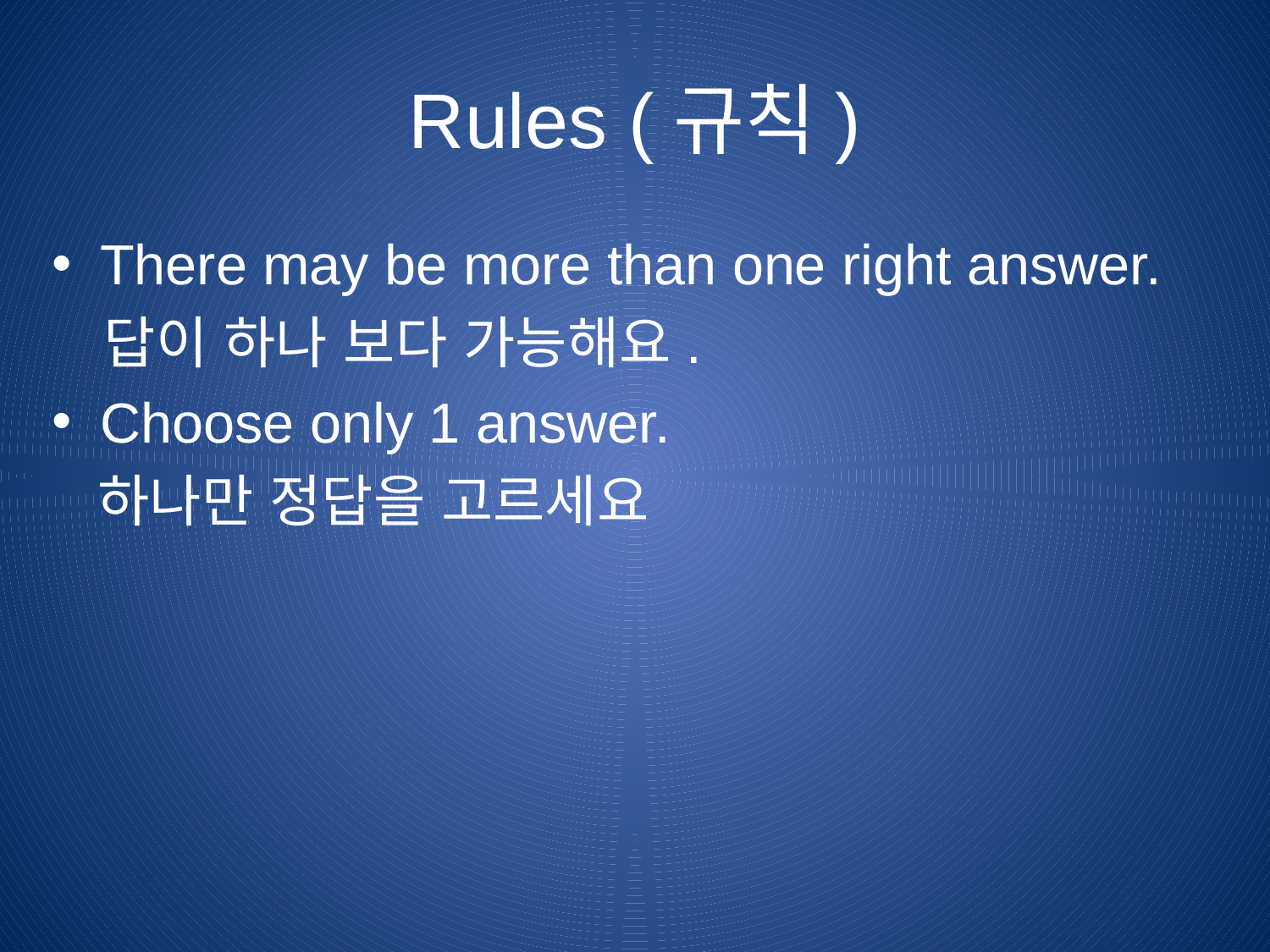

# Rules (규칙)
There may be more than one right answer.
   답이 하나 보다 가능해요.
Choose only 1 answer.
  하나만 정답을 고르세요